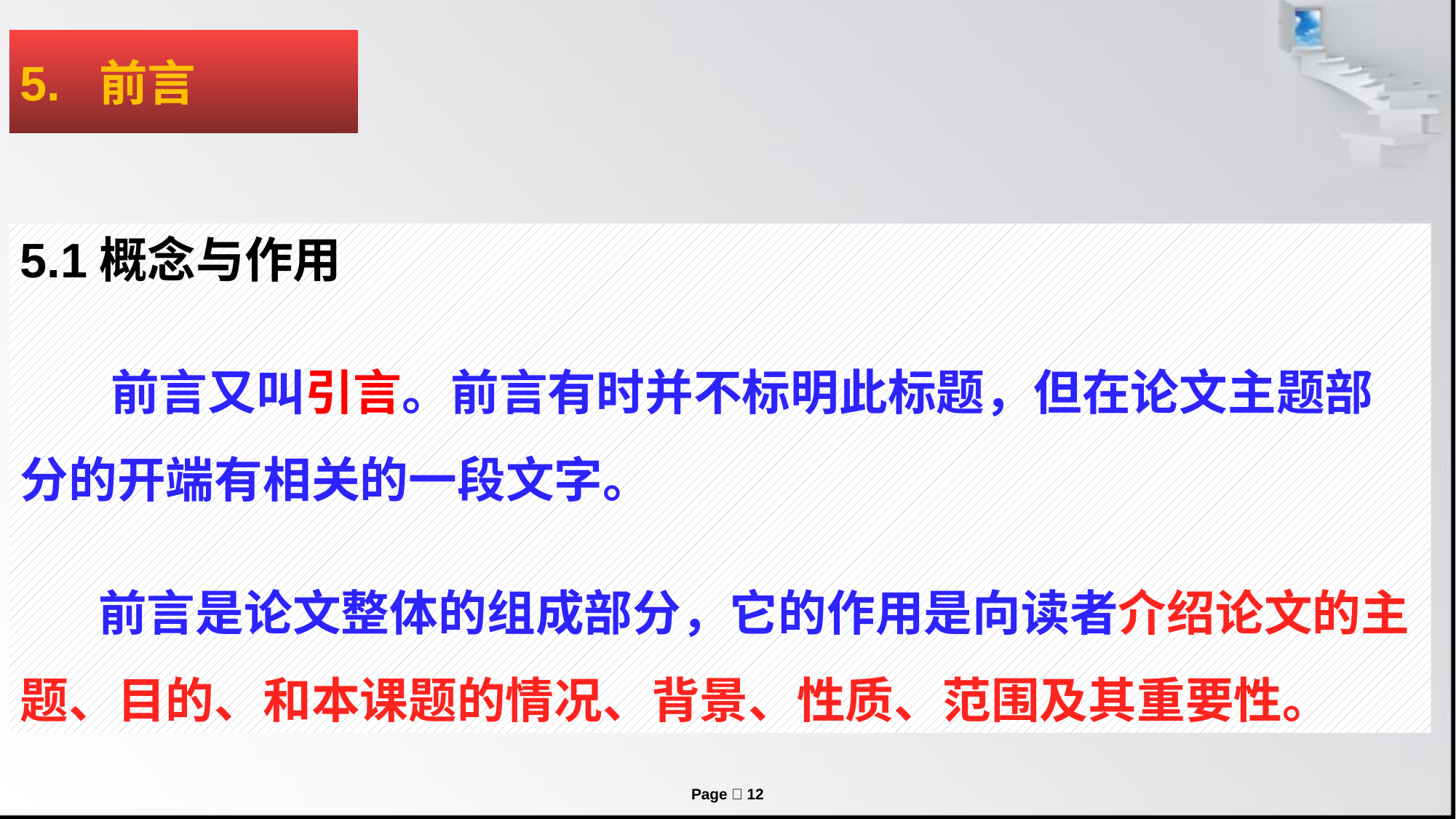

# 5.  前言
5.1概念与作用
          前言又叫引言。前言有时并不标明此标题，但在论文主题部分的开端有相关的一段文字。
      前言是论文整体的组成部分，它的作用是向读者介绍论文的主题、目的、和本课题的情况、背景、性质、范围及其重要性。